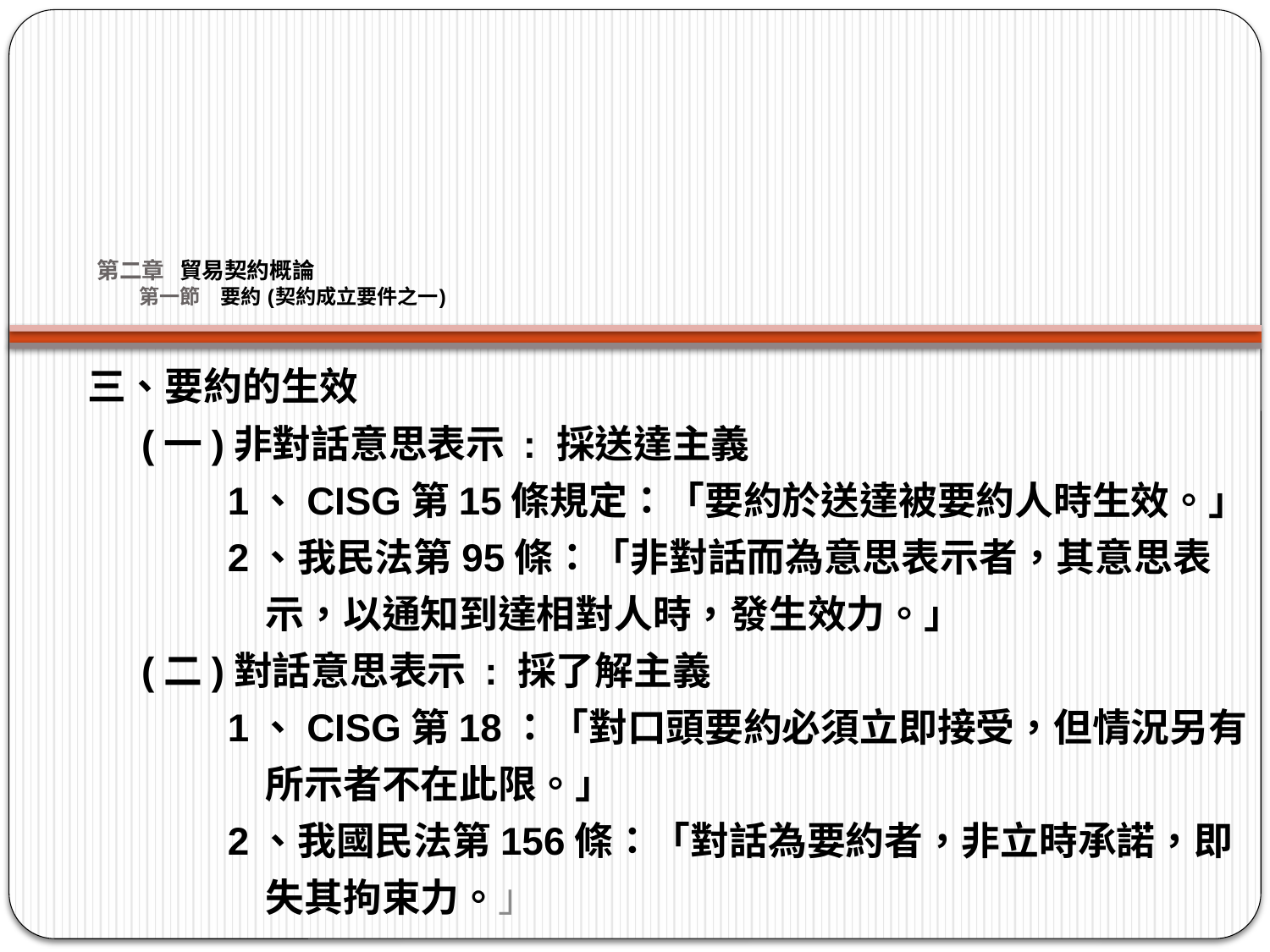

# 第二章   貿易契約概論 第一節　要約 (契約成立要件之一)
三、要約的生效
     (一)非對話意思表示 : 採送達主義
             1、CISG第15條規定：「要約於送達被要約人時生效。」
             2、我民法第95條：「非對話而為意思表示者，其意思表
                   示，以通知到達相對人時，發生效力。」
     (二)對話意思表示 : 採了解主義
             1、CISG第18：「對口頭要約必須立即接受，但情況另有
                   所示者不在此限。」
             2、我國民法第156條：「對話為要約者，非立時承諾，即
                   失其拘束力。」